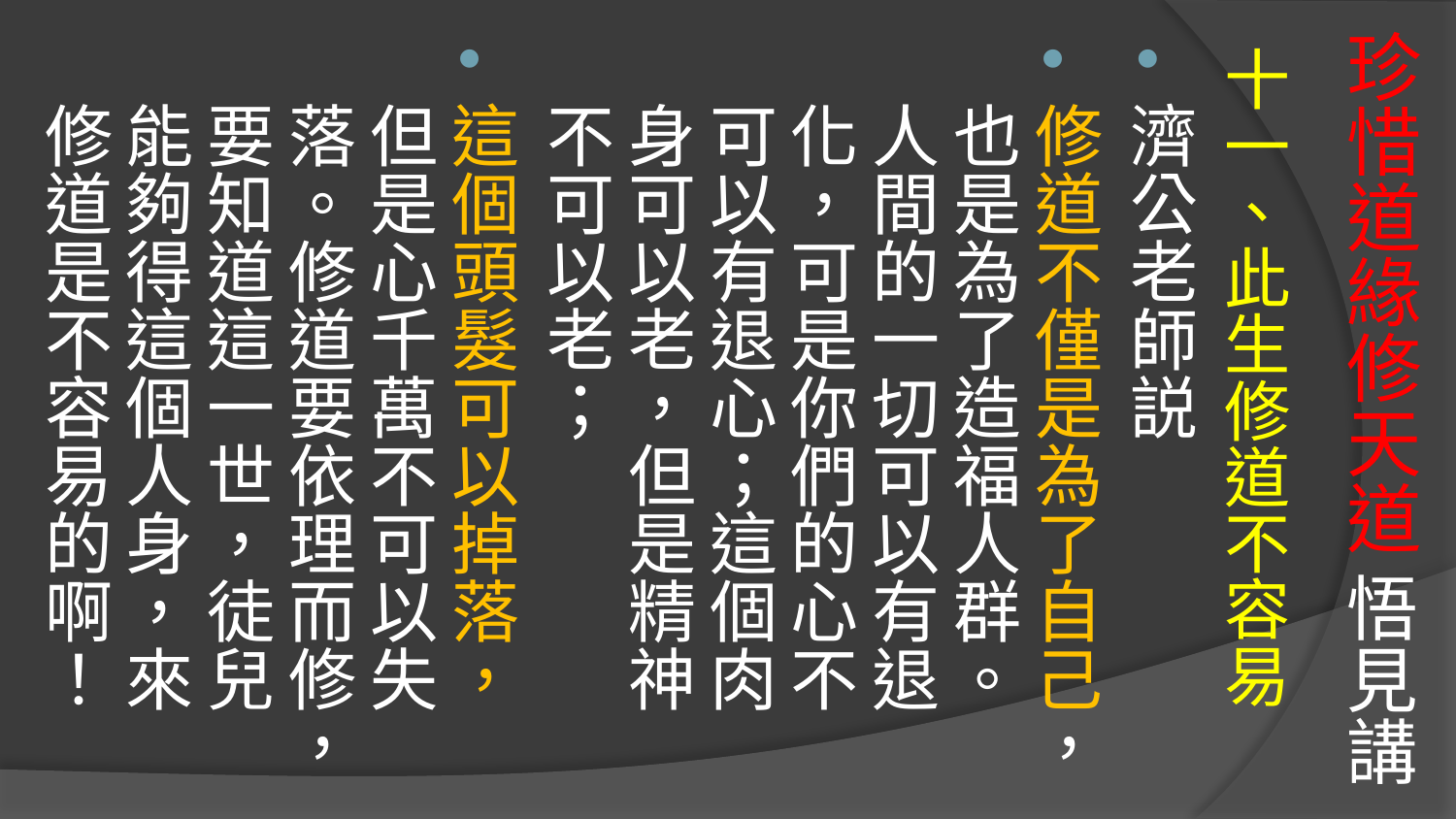

# 珍惜道緣修天道 悟見講
十一、此生修道不容易
濟公老師説
修道不僅是為了自己，也是為了造福人群。人間的一切可以有退化，可是你們的心不可以有退心；這個肉身可以老，但是精神不可以老；
這個頭髮可以掉落，但是心千萬不可以失落。修道要依理而修，要知道這一世，徒兒能夠得這個人身，來修道是不容易的啊！